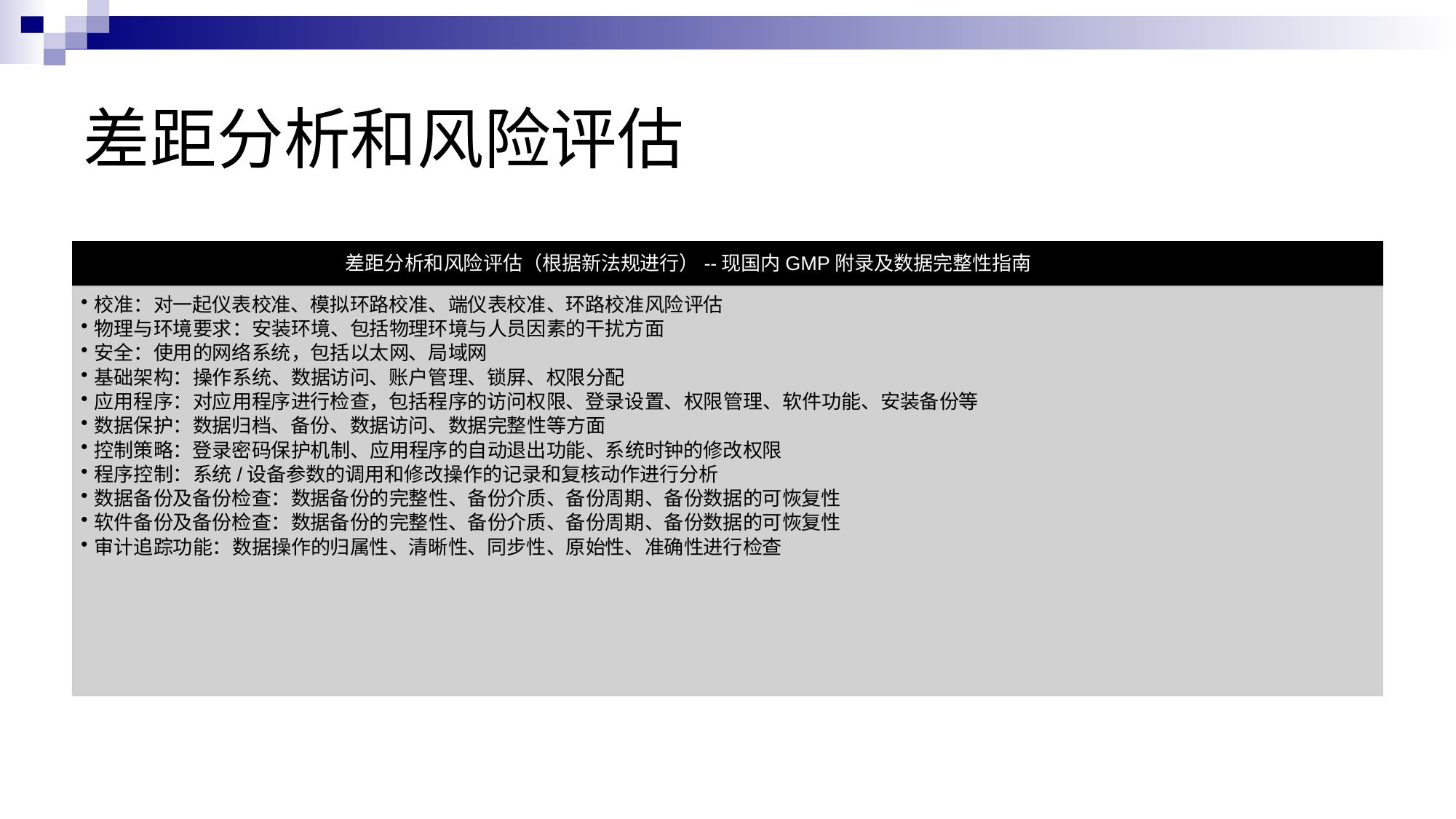

# 差距分析和风险评估
差距分析和风险评估（根据新法规进行）--现国内GMP附录及数据完整性指南
校准：对一起仪表校准、模拟环路校准、端仪表校准、环路校准风险评估
物理与环境要求：安装环境、包括物理环境与人员因素的干扰方面
安全：使用的网络系统，包括以太网、局域网
基础架构：操作系统、数据访问、账户管理、锁屏、权限分配
应用程序：对应用程序进行检查，包括程序的访问权限、登录设置、权限管理、软件功能、安装备份等
数据保护：数据归档、备份、数据访问、数据完整性等方面
控制策略：登录密码保护机制、应用程序的自动退出功能、系统时钟的修改权限
程序控制：系统/设备参数的调用和修改操作的记录和复核动作进行分析
数据备份及备份检查：数据备份的完整性、备份介质、备份周期、备份数据的可恢复性
软件备份及备份检查：数据备份的完整性、备份介质、备份周期、备份数据的可恢复性
审计追踪功能：数据操作的归属性、清晰性、同步性、原始性、准确性进行检查